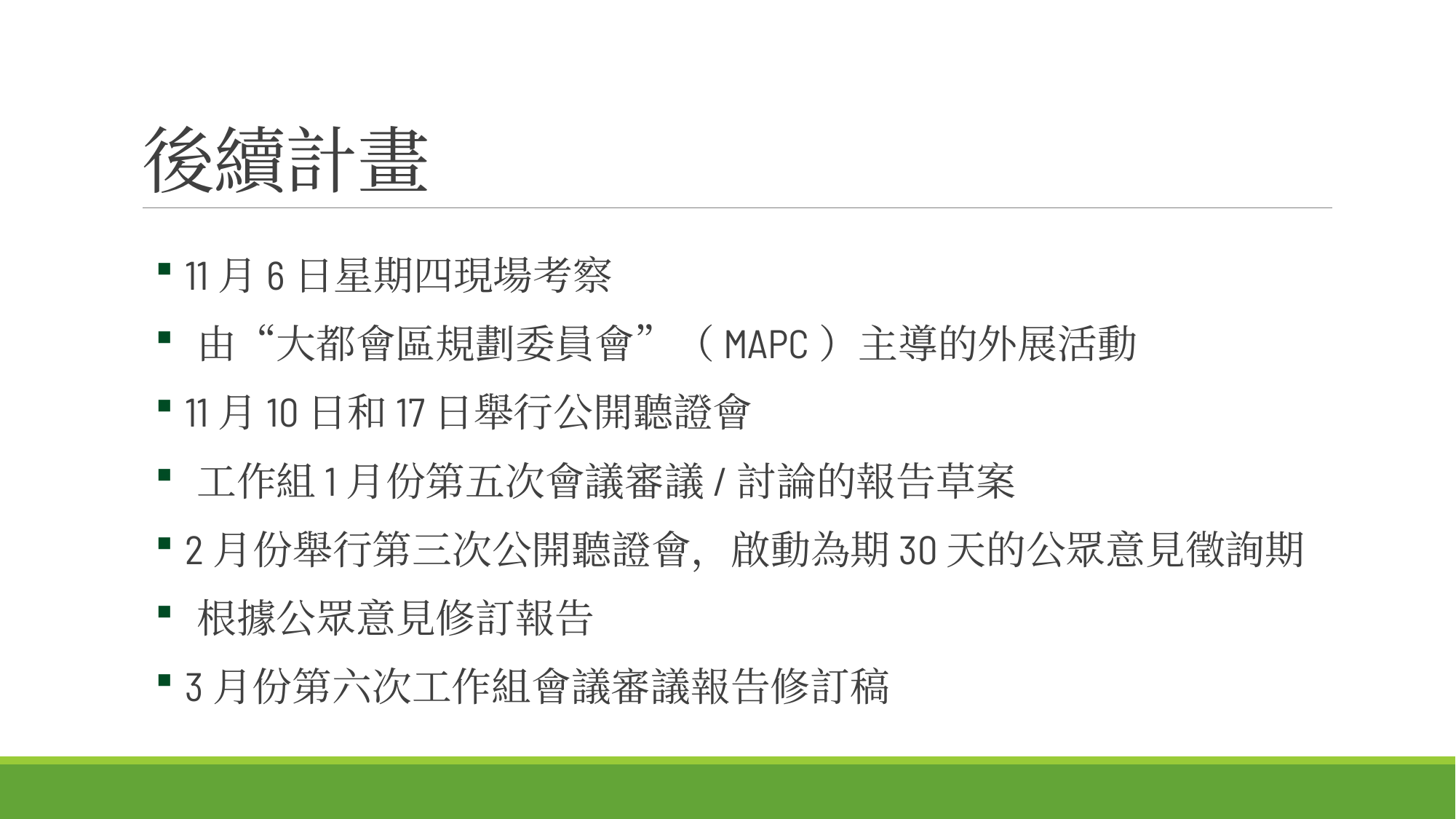

# 後續計畫
 11月6日星期四現場考察
 由“大都會區規劃委員會”（MAPC）主導的外展活動
 11月10日和17日舉行公開聽證會
 工作組1月份第五次會議審議/討論的報告草案
 2月份舉行第三次公開聽證會，啟動為期30天的公眾意見徵詢期
 根據公眾意見修訂報告
 3月份第六次工作組會議審議報告修訂稿